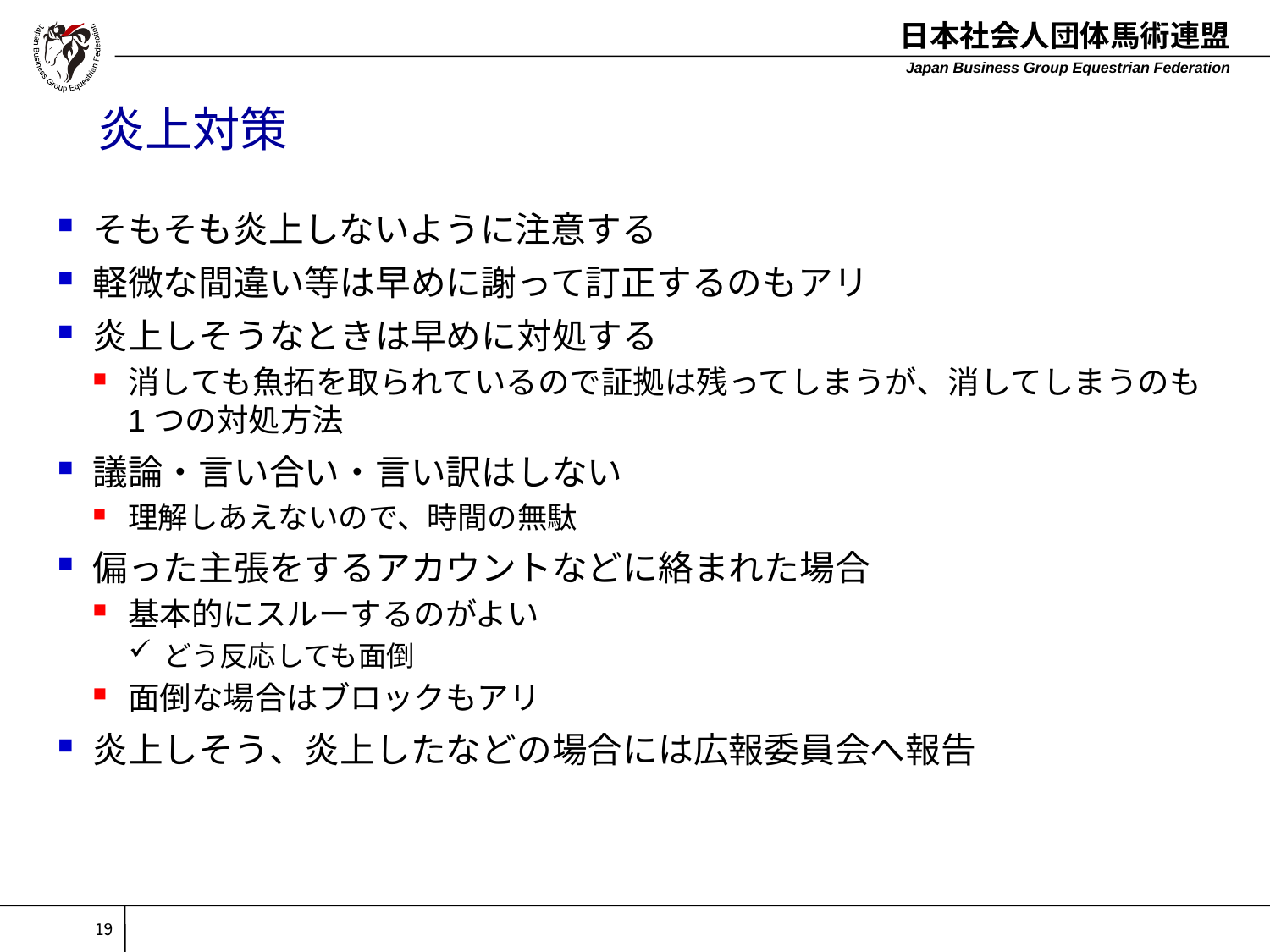

# 炎上対策
そもそも炎上しないように注意する
軽微な間違い等は早めに謝って訂正するのもアリ
炎上しそうなときは早めに対処する
消しても魚拓を取られているので証拠は残ってしまうが、消してしまうのも1つの対処方法
議論・言い合い・言い訳はしない
理解しあえないので、時間の無駄
偏った主張をするアカウントなどに絡まれた場合
基本的にスルーするのがよい
どう反応しても面倒
面倒な場合はブロックもアリ
炎上しそう、炎上したなどの場合には広報委員会へ報告

19